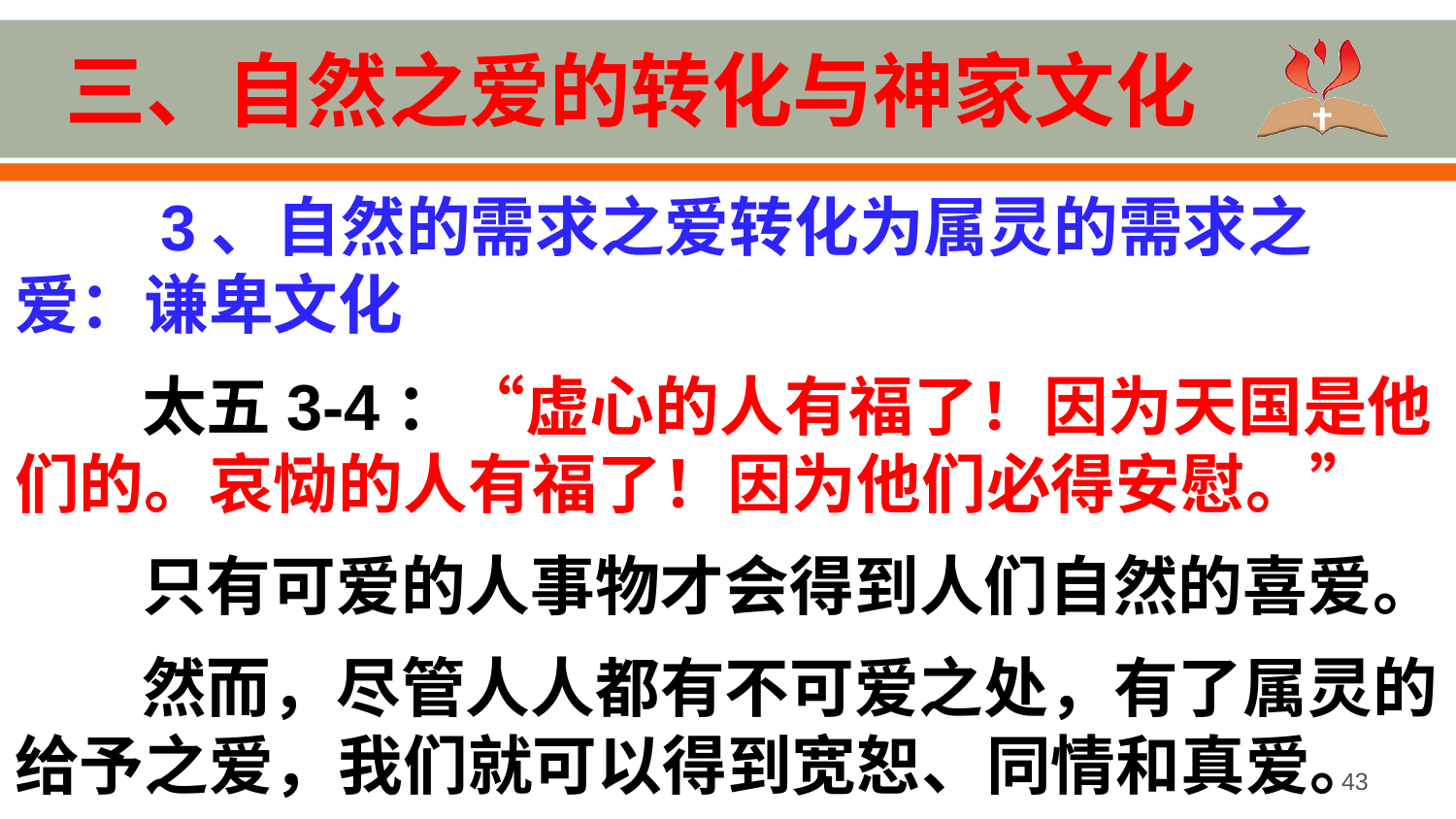

# 三、自然之爱的转化与神家文化
	3、自然的需求之爱转化为属灵的需求之爱：谦卑文化
太五3-4：“虚心的人有福了！因为天国是他们的。哀恸的人有福了！因为他们必得安慰。”
只有可爱的人事物才会得到人们自然的喜爱。
然而，尽管人人都有不可爱之处，有了属灵的给予之爱，我们就可以得到宽恕、同情和真爱。

43